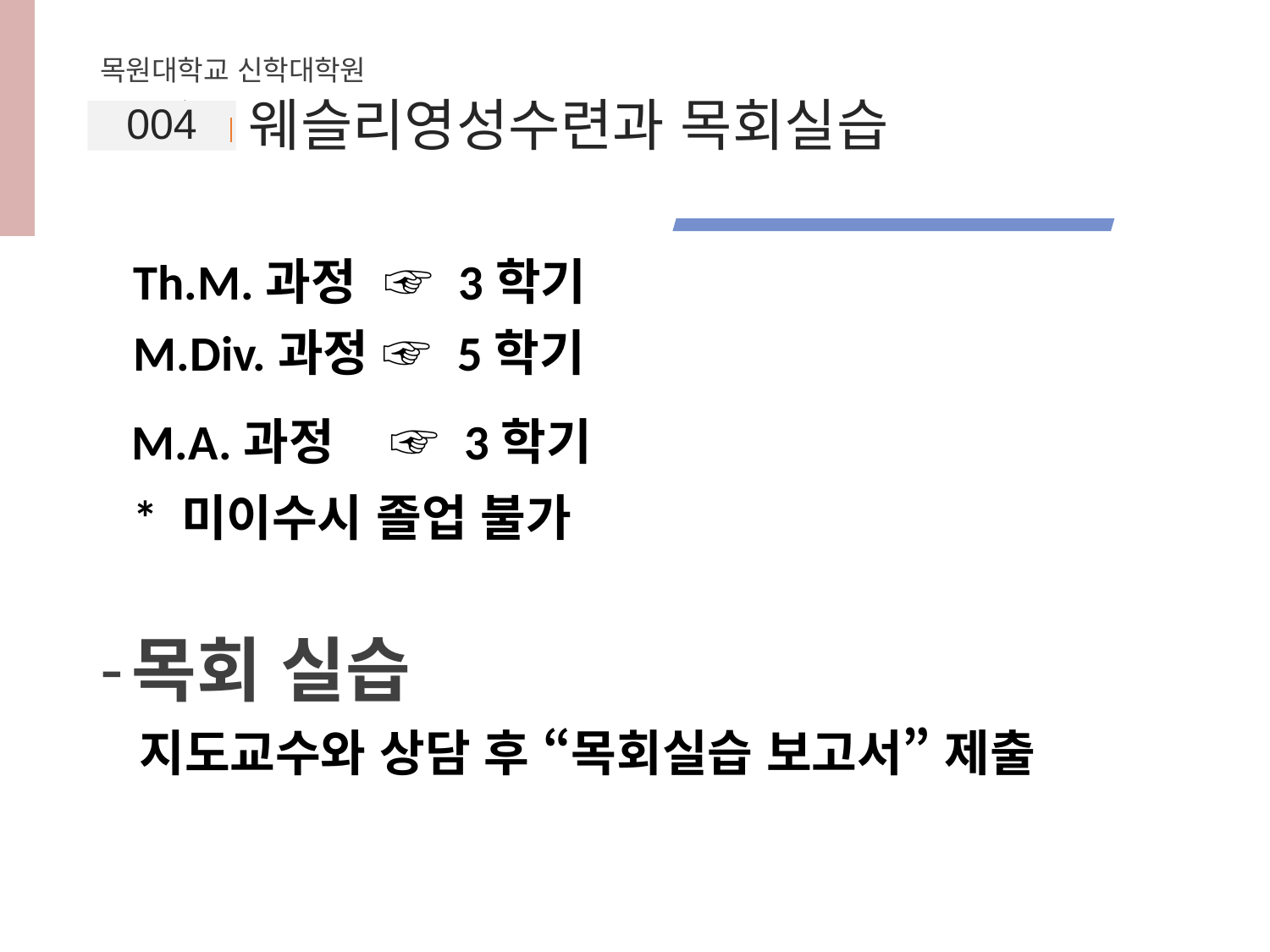

목원대학교 신학대학원
004
웨슬리영성수련과 목회실습
   Th.M.과정  ☞ 3학기
   M.Div.과정 ☞ 5학기
  M.A.과정    ☞ 3학기
   * 미이수시 졸업 불가

목회 실습
  지도교수와 상담 후 “목회실습 보고서” 제출